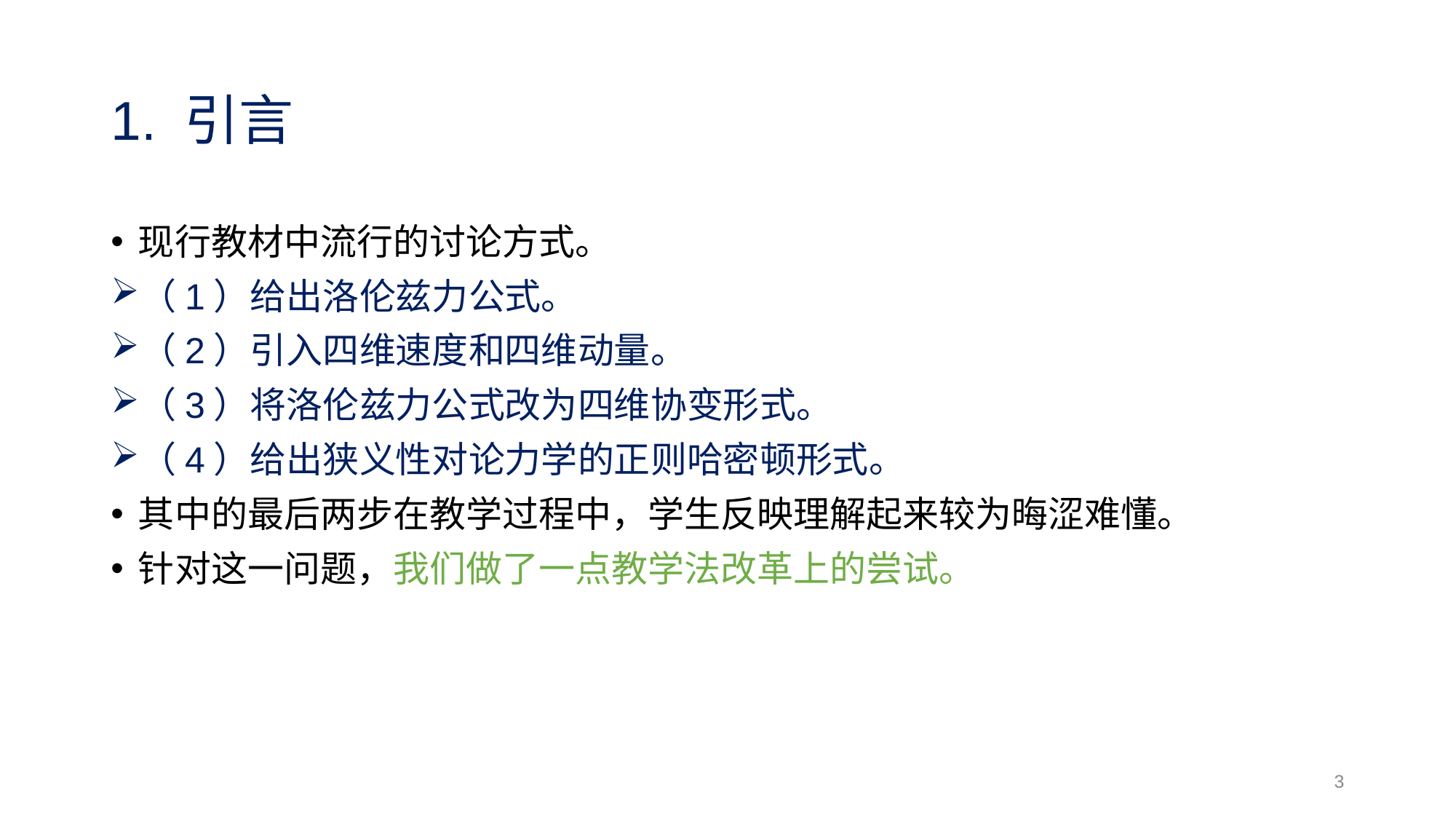

# 1. 引言
现行教材中流行的讨论方式。
（1）给出洛伦兹力公式。
（2）引入四维速度和四维动量。
（3）将洛伦兹力公式改为四维协变形式。
（4）给出狭义性对论力学的正则哈密顿形式。
其中的最后两步在教学过程中，学生反映理解起来较为晦涩难懂。
针对这一问题，我们做了一点教学法改革上的尝试。
3